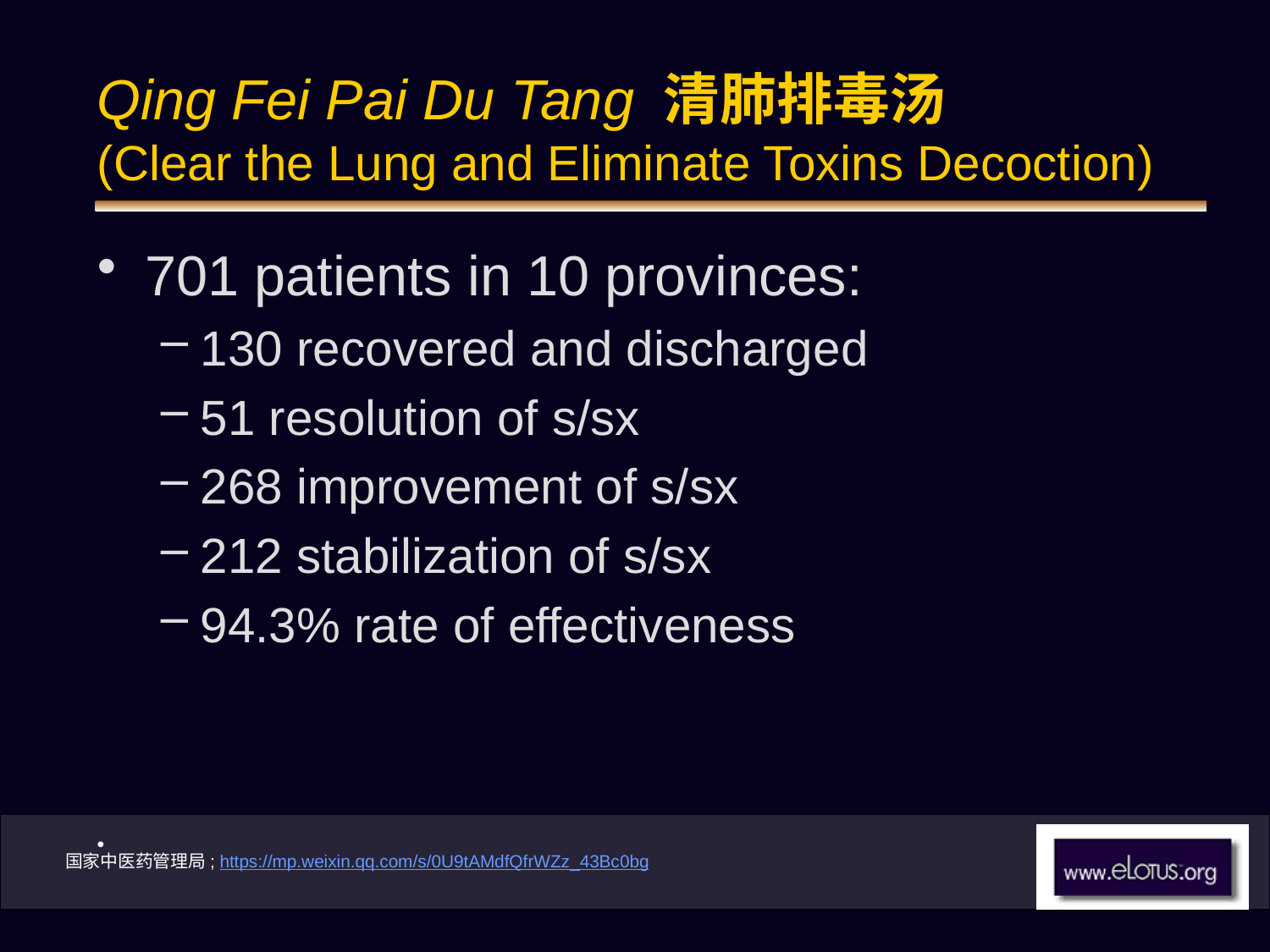

# Qing Fei Pai Du Tang 清肺排毒汤 (Clear the Lung and Eliminate Toxins Decoction)
701 patients in 10 provinces:
130 recovered and discharged
51 resolution of s/sx
268 improvement of s/sx
212 stabilization of s/sx
94.3% rate of effectiveness

国家中医药管理局; https://mp.weixin.qq.com/s/0U9tAMdfQfrWZz_43Bc0bg